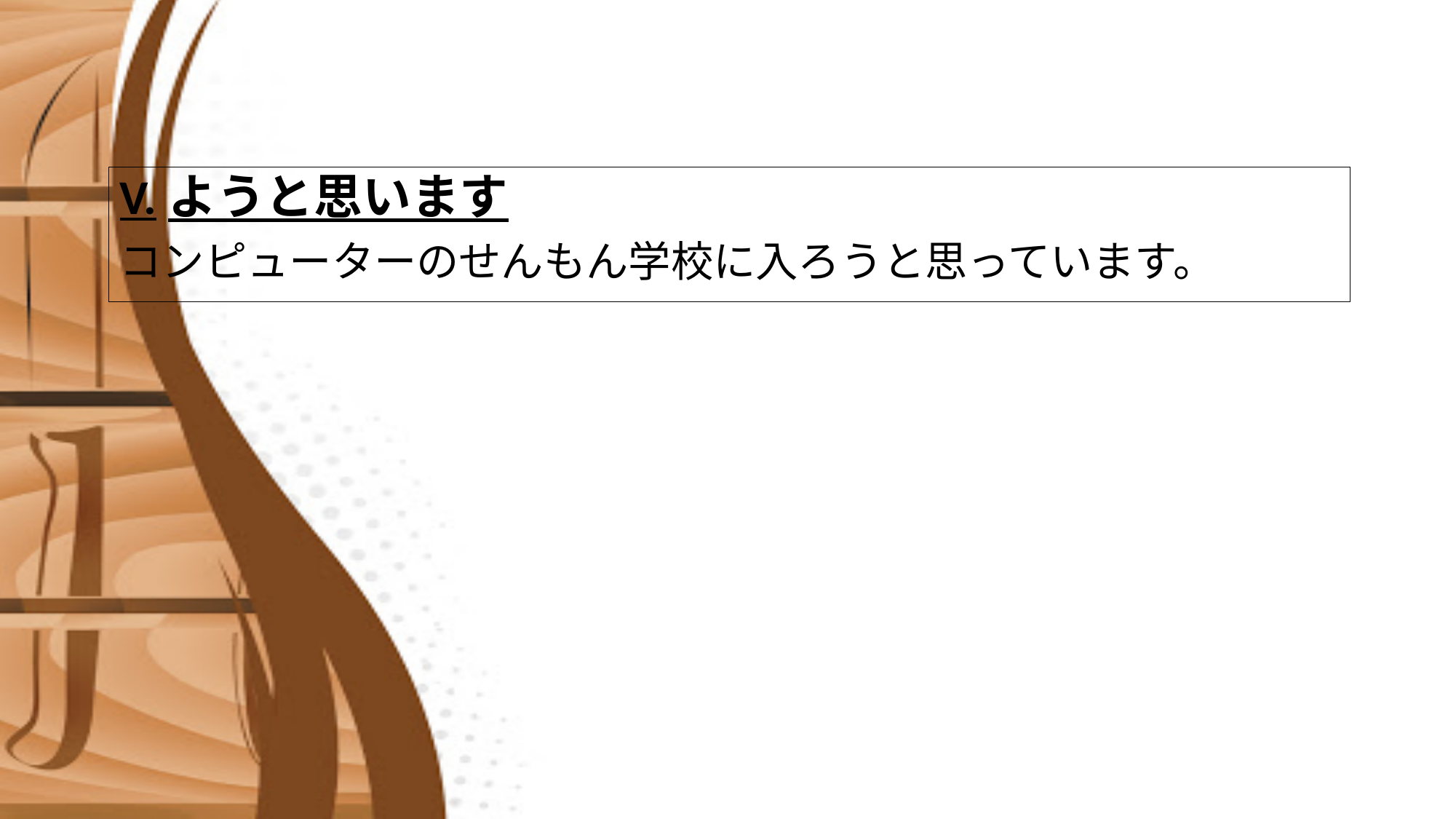

V.ようと思います
コンピューターのせんもん学校に入ろうと思っています。